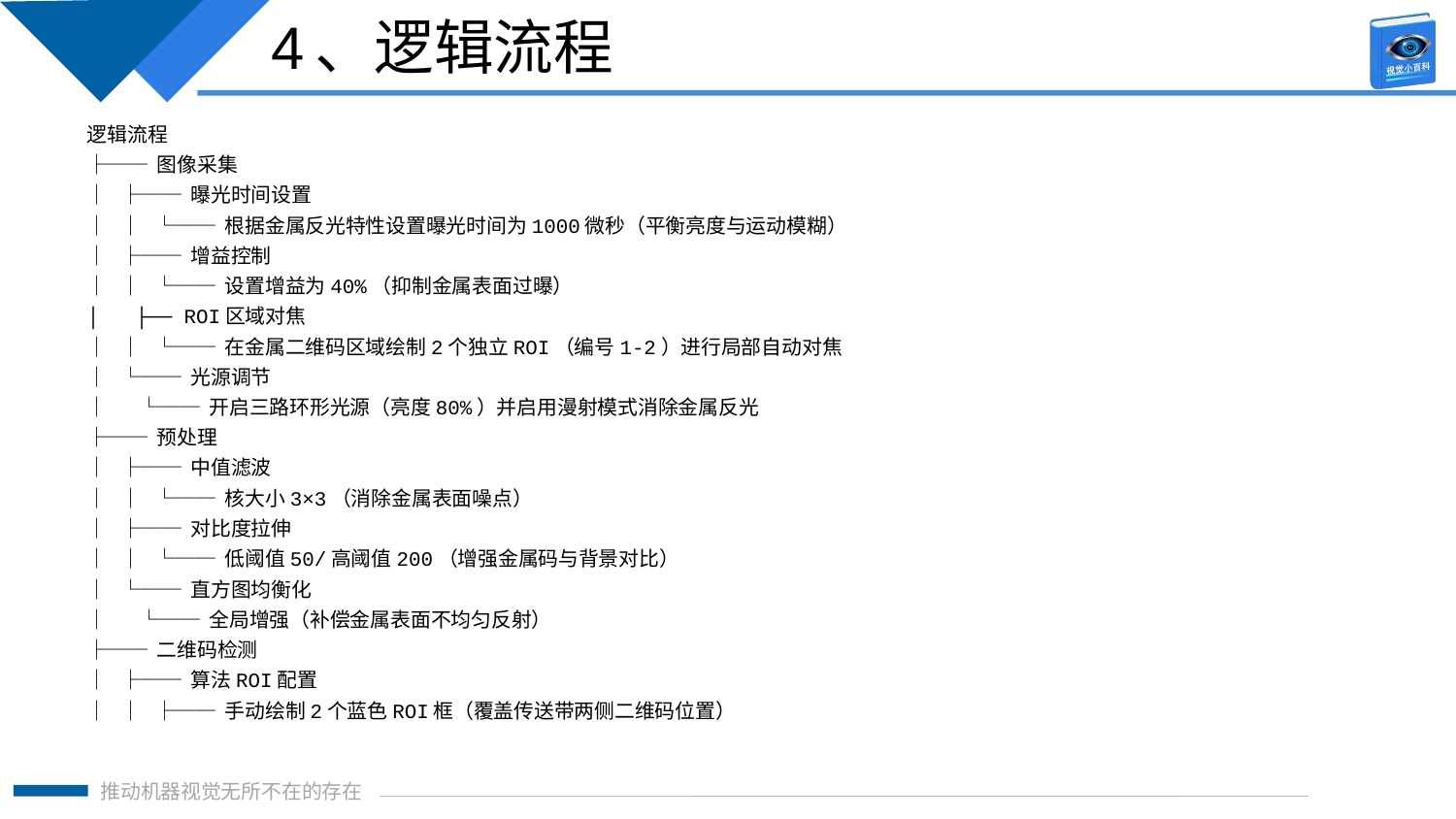

4、逻辑流程

逻辑流程
├── 图像采集
│   ├── 曝光时间设置
│   │   └── 根据金属反光特性设置曝光时间为1000微秒（平衡亮度与运动模糊）
│   ├── 增益控制
│   │   └── 设置增益为40%（抑制金属表面过曝）
│   ├── ROI区域对焦
│   │   └── 在金属二维码区域绘制2个独立ROI（编号1-2）进行局部自动对焦
│   └── 光源调节
│       └── 开启三路环形光源（亮度80%）并启用漫射模式消除金属反光
├── 预处理
│   ├── 中值滤波
│   │   └── 核大小3×3（消除金属表面噪点）
│   ├── 对比度拉伸
│   │   └── 低阈值50/高阈值200（增强金属码与背景对比）
│   └── 直方图均衡化
│       └── 全局增强（补偿金属表面不均匀反射）
├── 二维码检测
│   ├── 算法ROI配置
│   │   ├── 手动绘制2个蓝色ROI框（覆盖传送带两侧二维码位置）